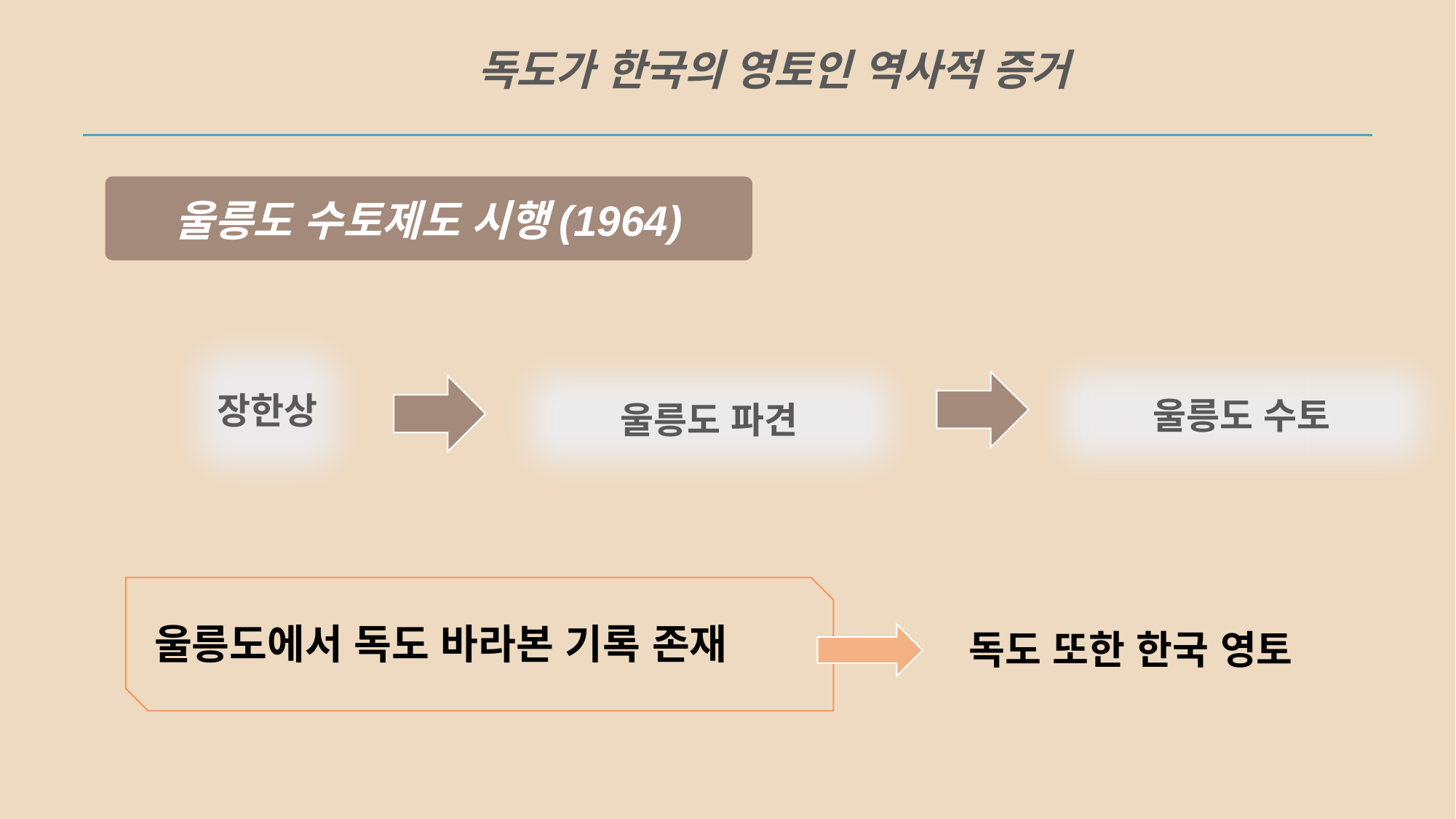

독도가 한국의 영토인 역사적 증거

울릉도 수토제도 시행(1964)
장한상
울릉도 수토
울릉도 파견

울릉도에서 독도 바라본 기록 존재
독도 또한 한국 영토